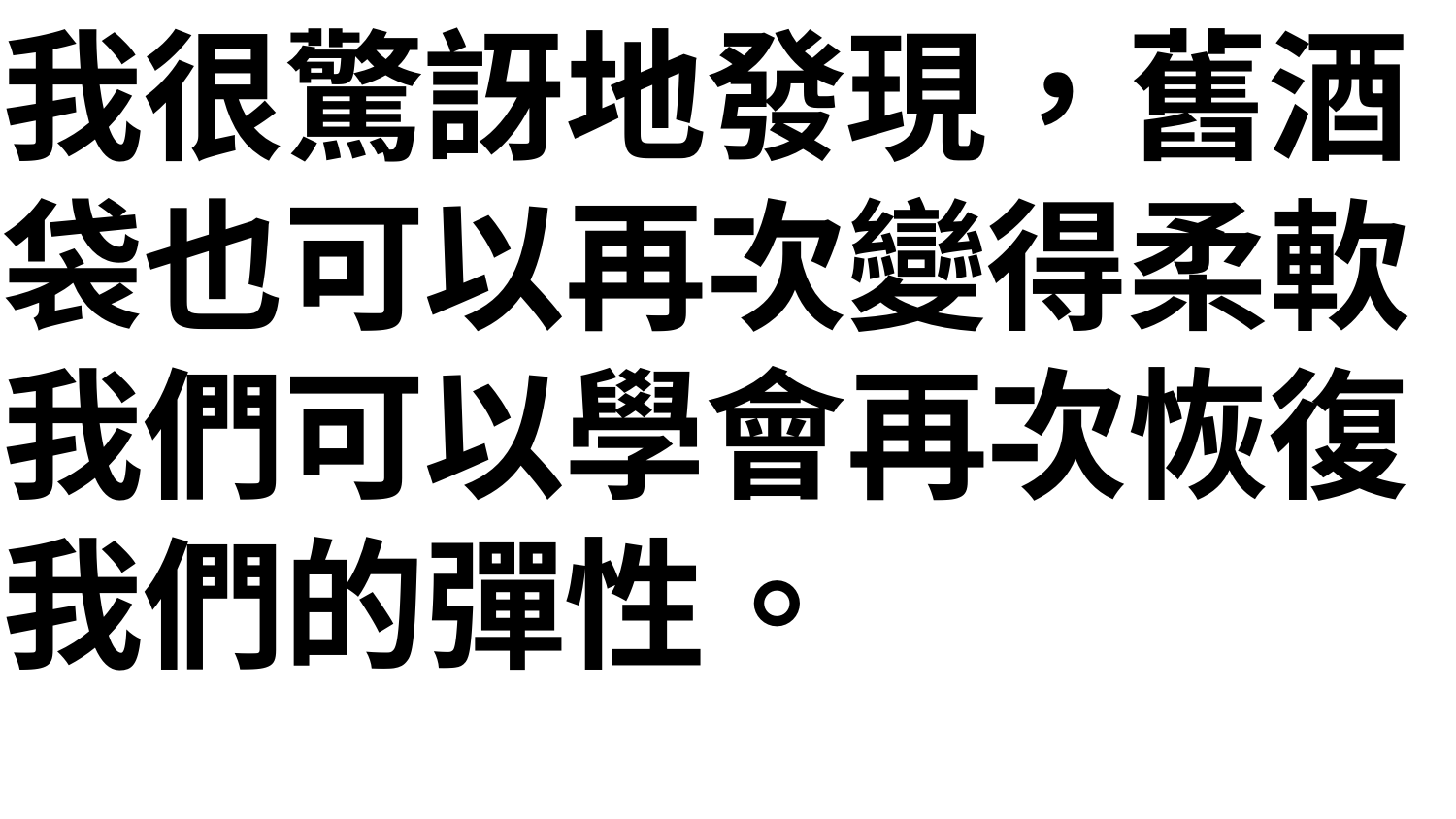

我很驚訝地發現，舊酒袋也可以再次變得柔軟!我們可以學會再次恢復我們的彈性。